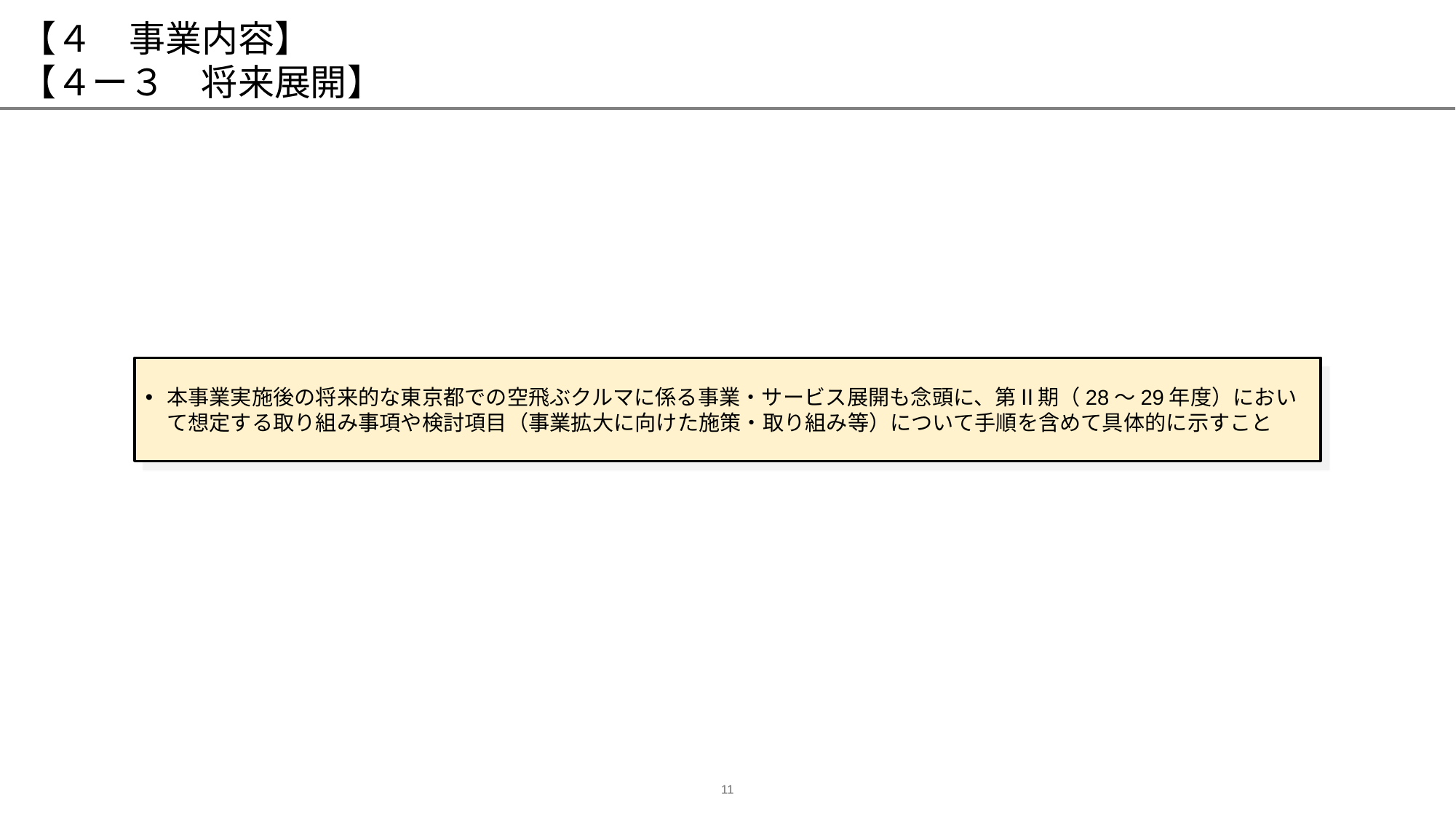

# 【４　事業内容】 【４ー３　将来展開】
本事業実施後の将来的な東京都での空飛ぶクルマに係る事業・サービス展開も念頭に、第Ⅱ期（28～29年度）において想定する取り組み事項や検討項目（事業拡大に向けた施策・取り組み等）について手順を含めて具体的に示すこと